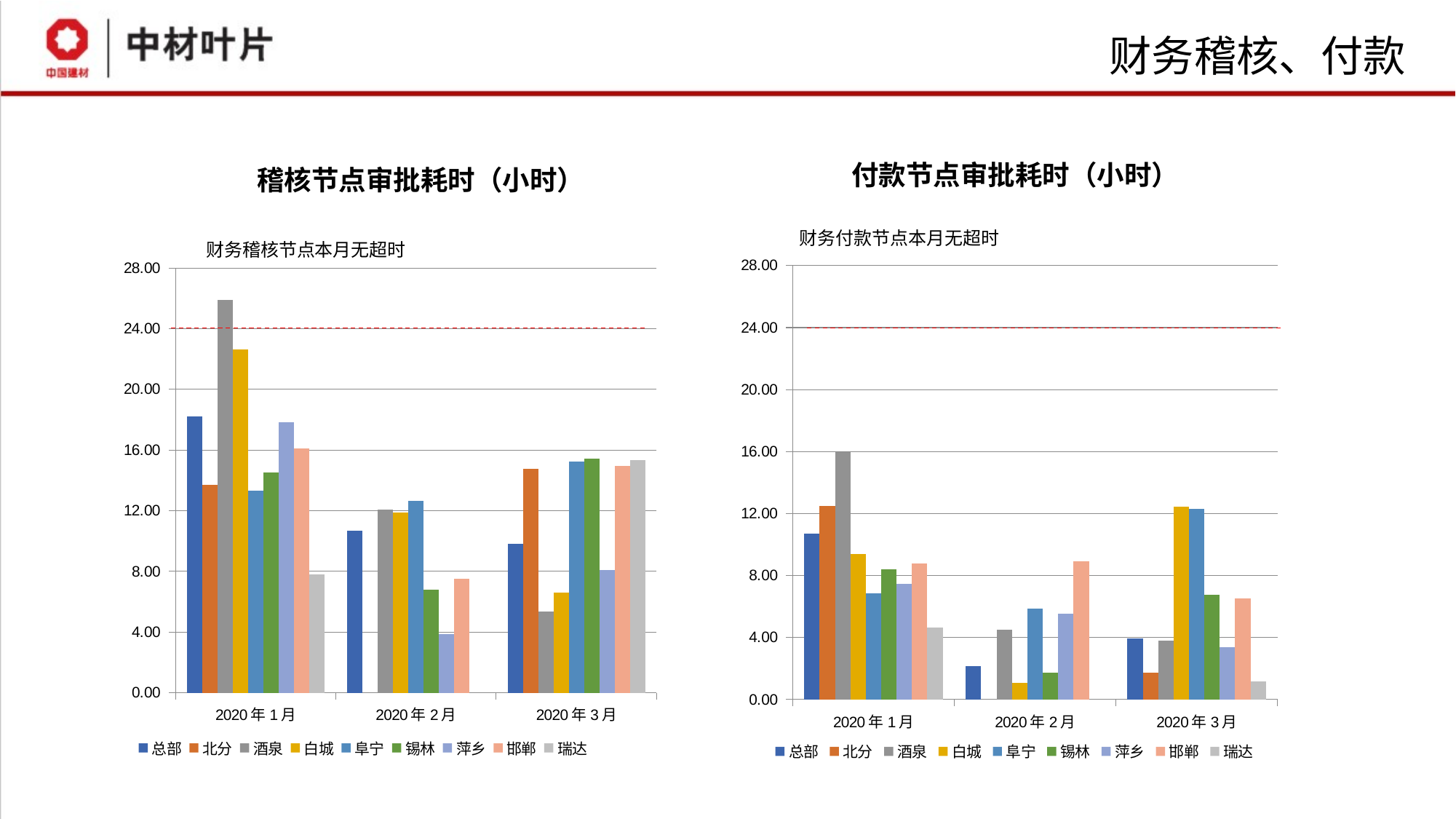

# 财务稽核、付款

### Chart

| Category | 总部 | 北分 | 酒泉 | 白城 | 阜宁 | 锡林 | 萍乡 | 邯郸 | 瑞达 |
|---|---|---|---|---|---|---|---|---|---|
| 2020年1月 | 18.2371408045984 | 13.6911111111258 | 25.8973830409201 | 22.6312865497373 | 13.3175282485761 | 14.5323099414971 | 17.8112908496782 | 16.1192187500019 | 7.80106725148538 |
| 2020年2月 | 10.6710440612976 | None | 12.0554027777805 | 11.8837731481472 | 12.6345061728433 | 6.77385101011235 | 3.88263888887013 | 7.51425120770506 | None |
| 2020年3月 | 9.79689814815356 | 14.7544444444939 | 5.35649470899287 | 6.58416666666744 | 15.2586061507952 | 15.4363468013259 | 8.09171568625264 | 14.9716666666791 | 15.352222222311 |

### Chart

| Category | 总部 | 北分 | 酒泉 | 白城 | 阜宁 | 锡林 | 萍乡 | 邯郸 | 瑞达 |
|---|---|---|---|---|---|---|---|---|---|
| 2020年1月 | 10.7002488425878 | 12.4911111110996 | 15.9689705882475 | 9.39354938269632 | 6.86817956348698 | 8.38080409356687 | 7.48434027776239 | 8.77033730159746 | 4.65570261438295 |
| 2020年2月 | 2.15926282052533 | None | 4.49094444444636 | 1.09894444443053 | 5.88475427350316 | 1.72086419752062 | 5.54826388898073 | 8.90458333334536 | None |
| 2020年3月 | 3.94688271606962 | 1.72999999998137 | 3.79722222221123 | 12.4247222221845 | 12.3097222222107 | 6.77565104168207 | 3.39156746031118 | 6.50401234568562 | 1.16222222219221 |
财务稽核节点本月无超时